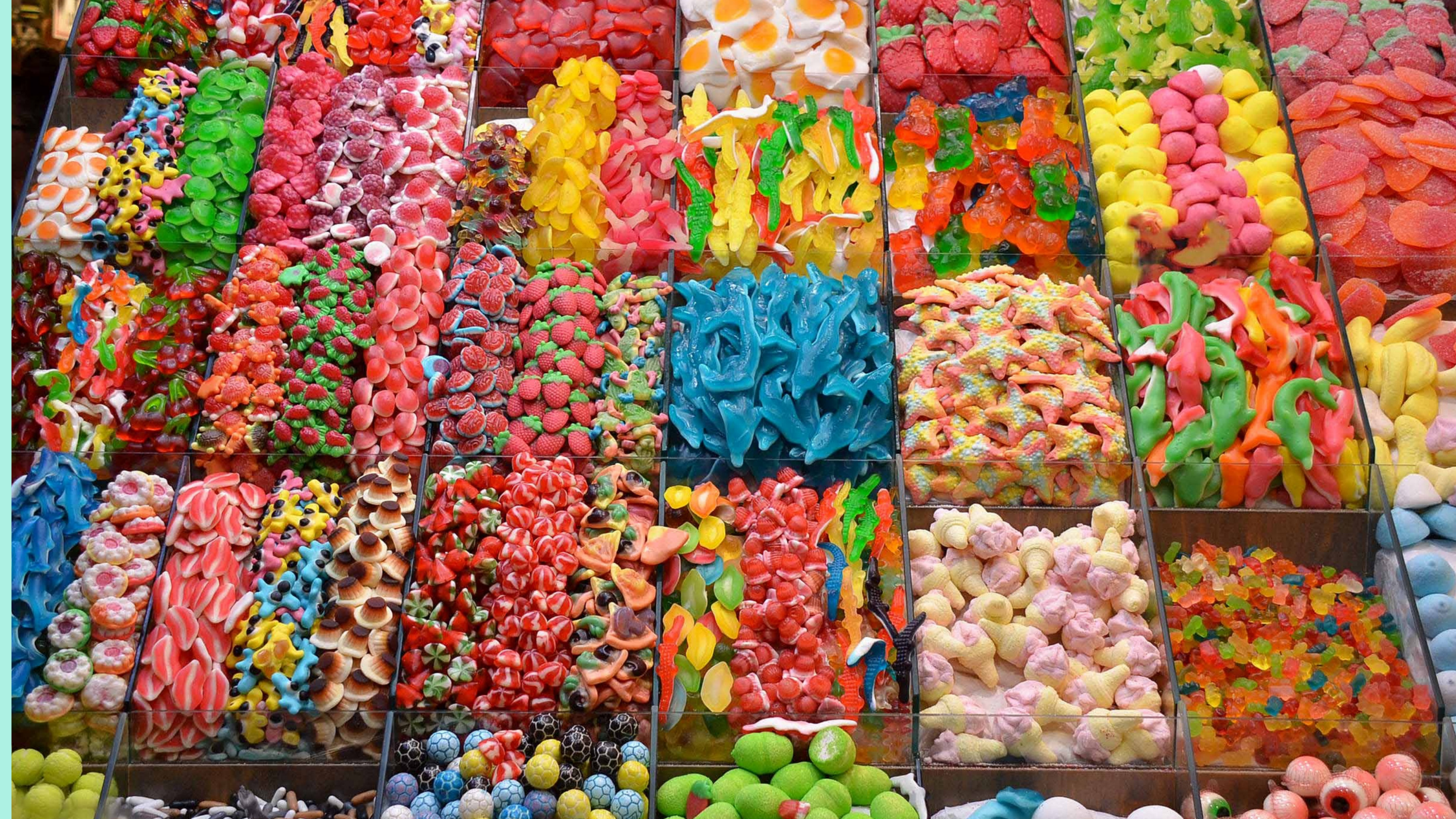

물방울 효과는 O

음소거는 Q

닫기는 X